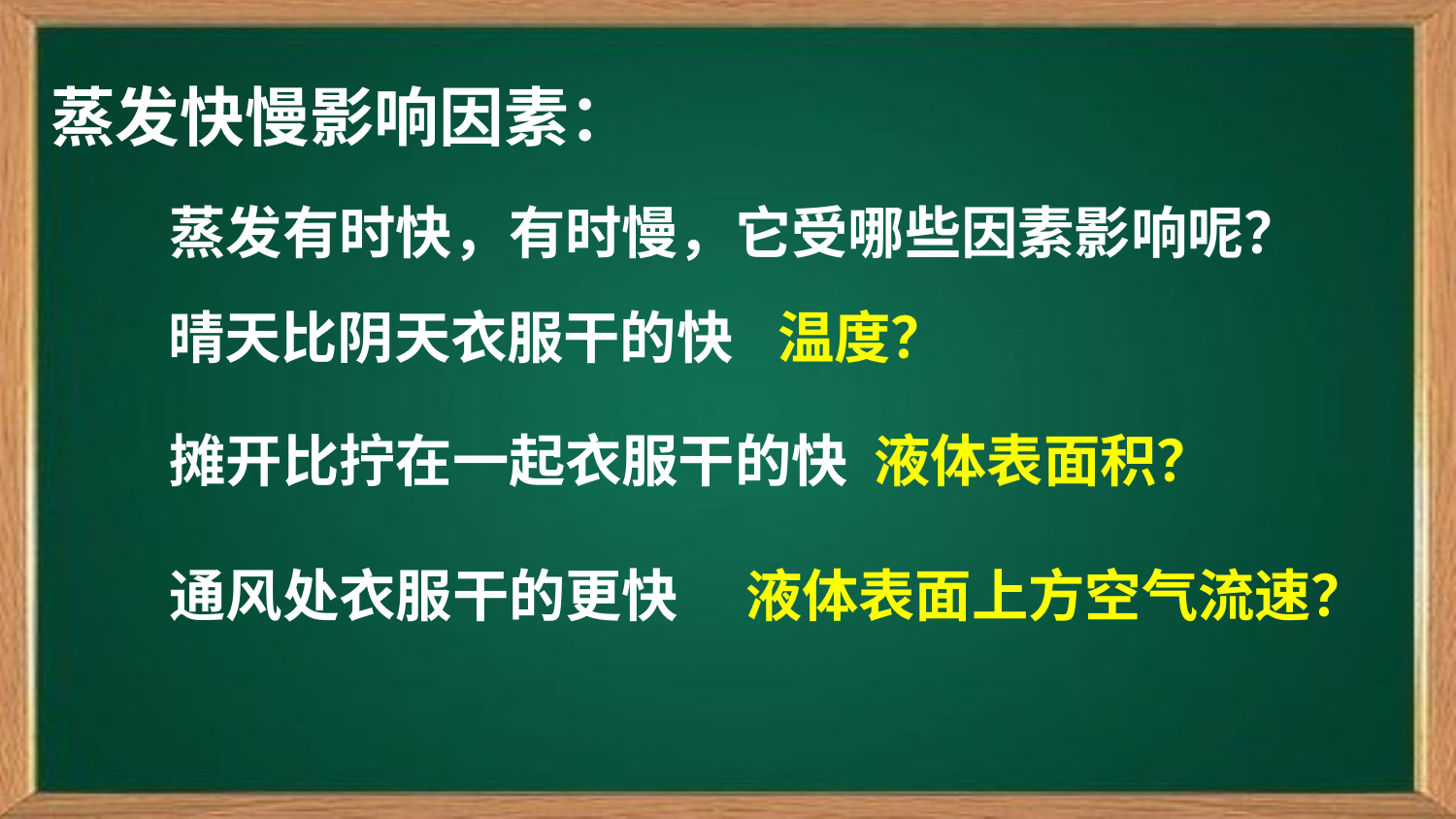

蒸发快慢影响因素：
蒸发有时快，有时慢，它受哪些因素影响呢？
晴天比阴天衣服干的快
温度？
摊开比拧在一起衣服干的快
液体表面积？
通风处衣服干的更快
液体表面上方空气流速？